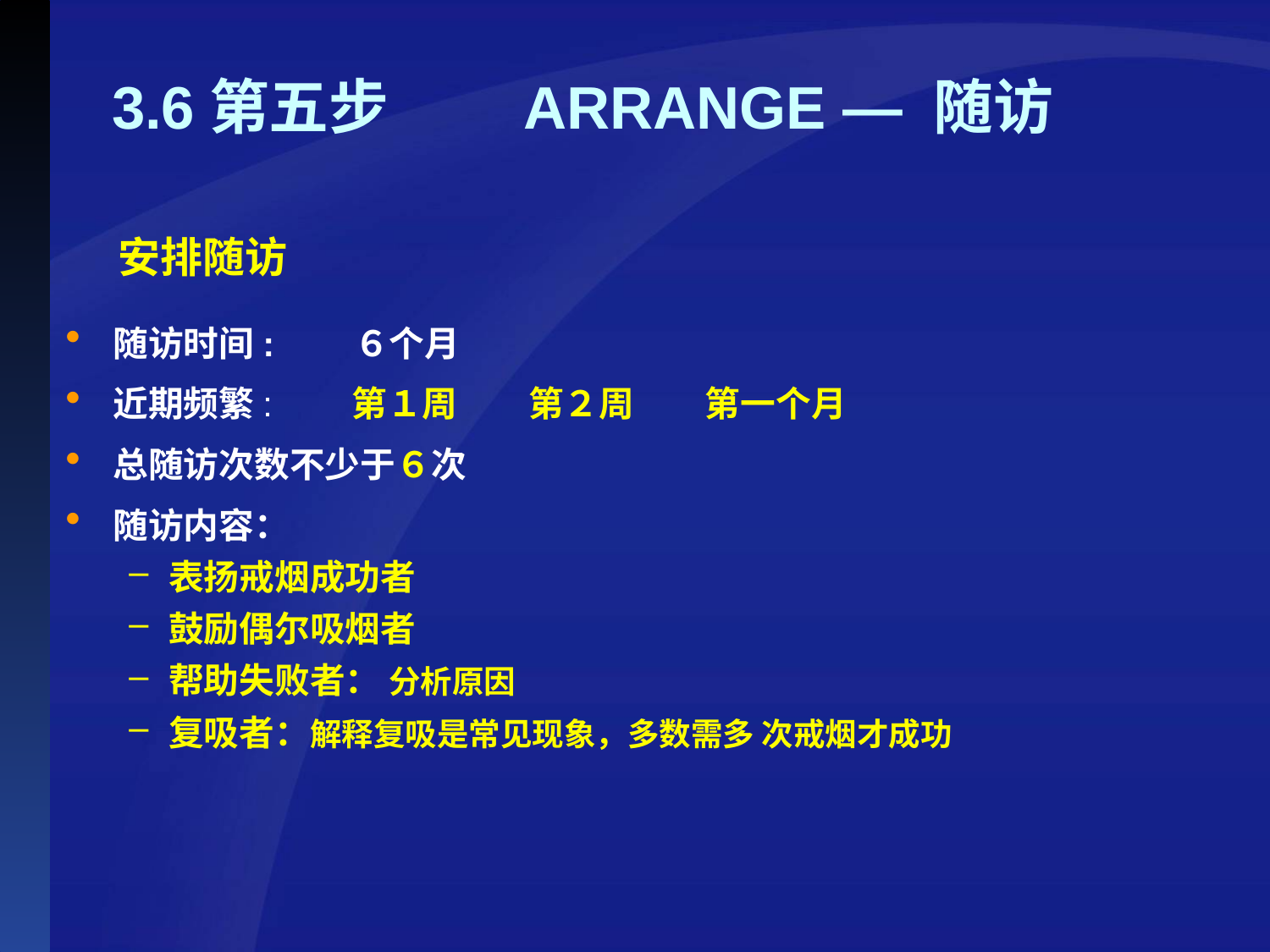

3.6第五步　　ARRANGE — 随访
安排随访
随访时间:　　６个月
近期频繁:　　第１周　　第２周　　第一个月
总随访次数不少于６次
随访内容：
表扬戒烟成功者
鼓励偶尔吸烟者
帮助失败者： 分析原因
复吸者：解释复吸是常见现象，多数需多 次戒烟才成功